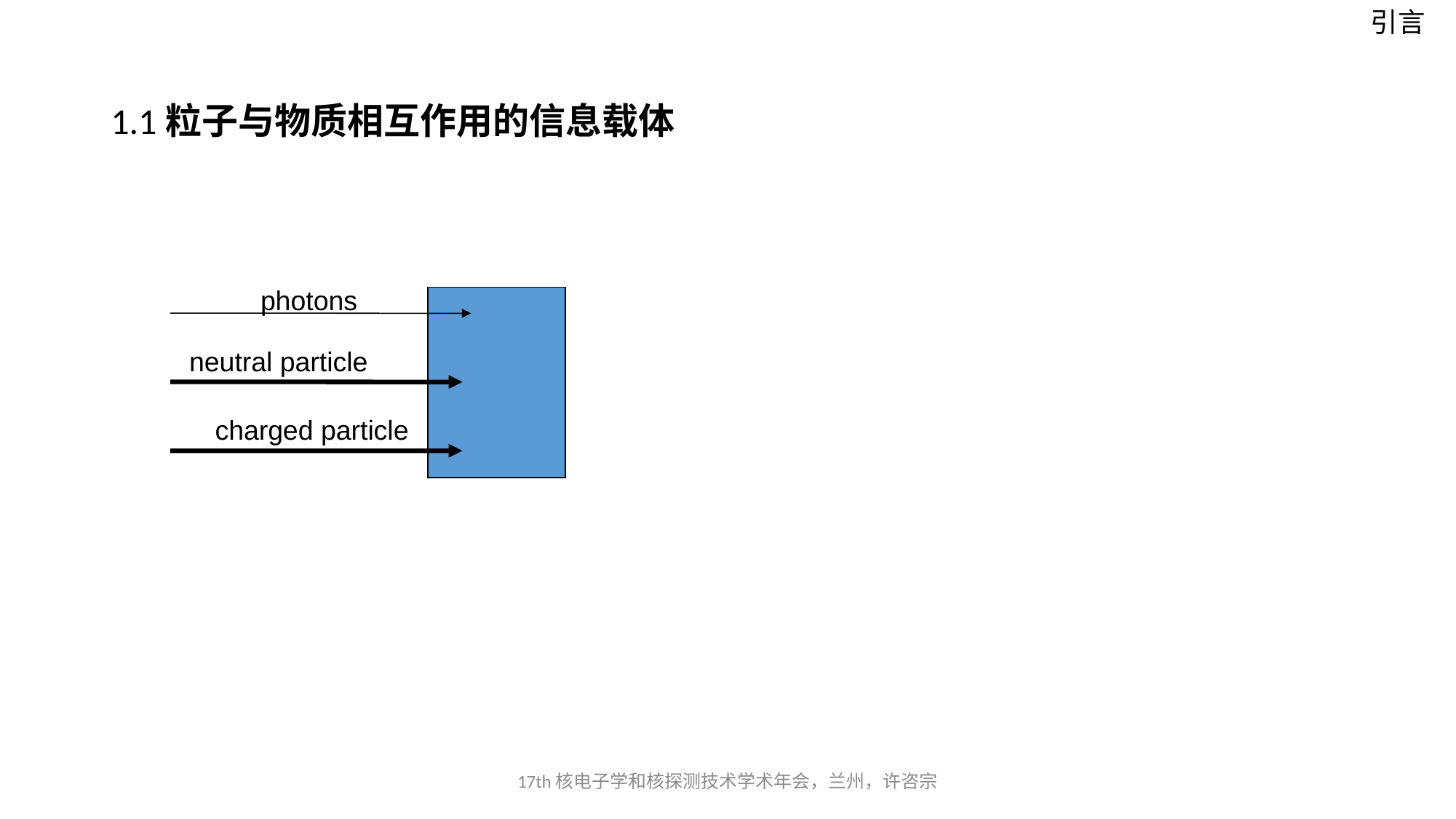

引言
# 1.1粒子与物质相互作用的信息载体
photons

neutral particle

charged particle

17th核电子学和核探测技术学术年会，兰州，许咨宗